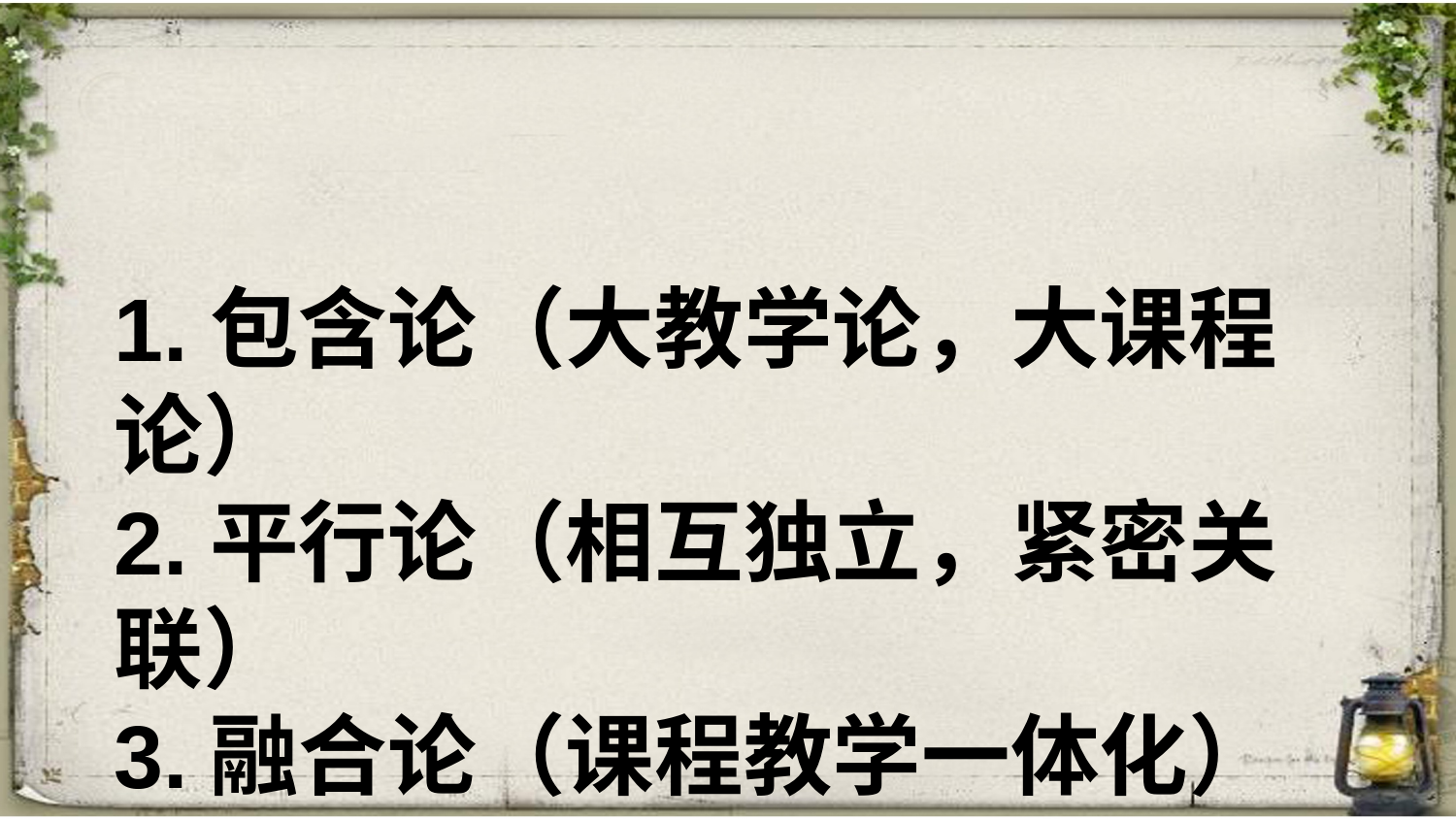

1.包含论（大教学论，大课程论）
2.平行论（相互独立，紧密关联）
3.融合论（课程教学一体化）